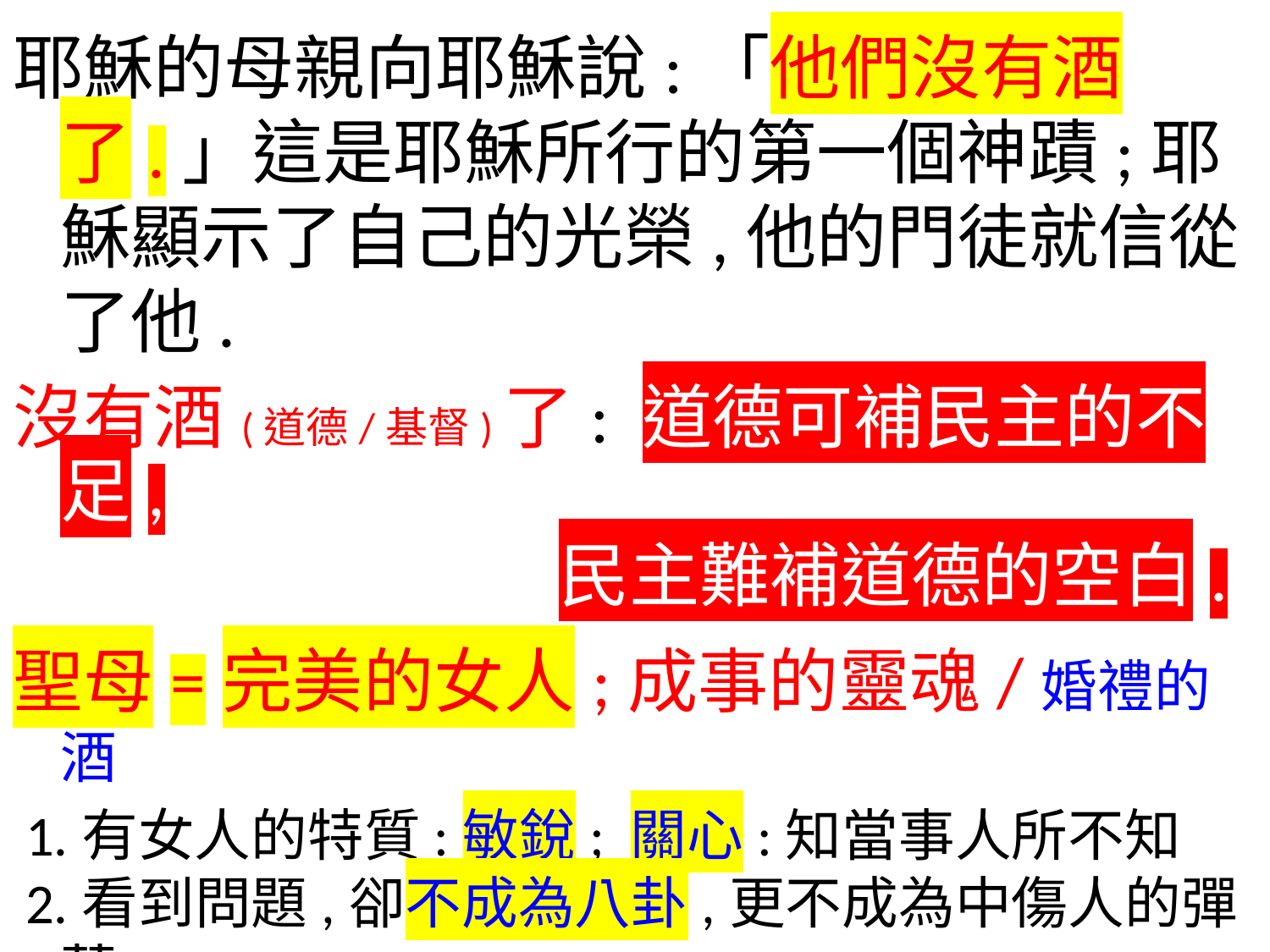

耶穌的母親向耶穌說:「他們沒有酒了.」這是耶穌所行的第一個神蹟;耶穌顯示了自己的光榮,他的門徒就信從了他.
沒有酒(道德/基督)了: 道德可補民主的不足,
                                 民主難補道德的空白.
聖母=完美的女人;成事的靈魂/婚禮的酒
 1.有女人的特質:敏銳; 關心:知當事人所不知
 2.看到問題,卻不成為八卦,更不成為中傷人的彈藥
 3.找尋方法,採取行動,做能做的事;急人之所急
 4.找最適當的人:耶穌    5.等待,不死纏耶穌爛打,不勉強
 6.積極等待,不無所事事/乾著急:吩咐工人; 再等待